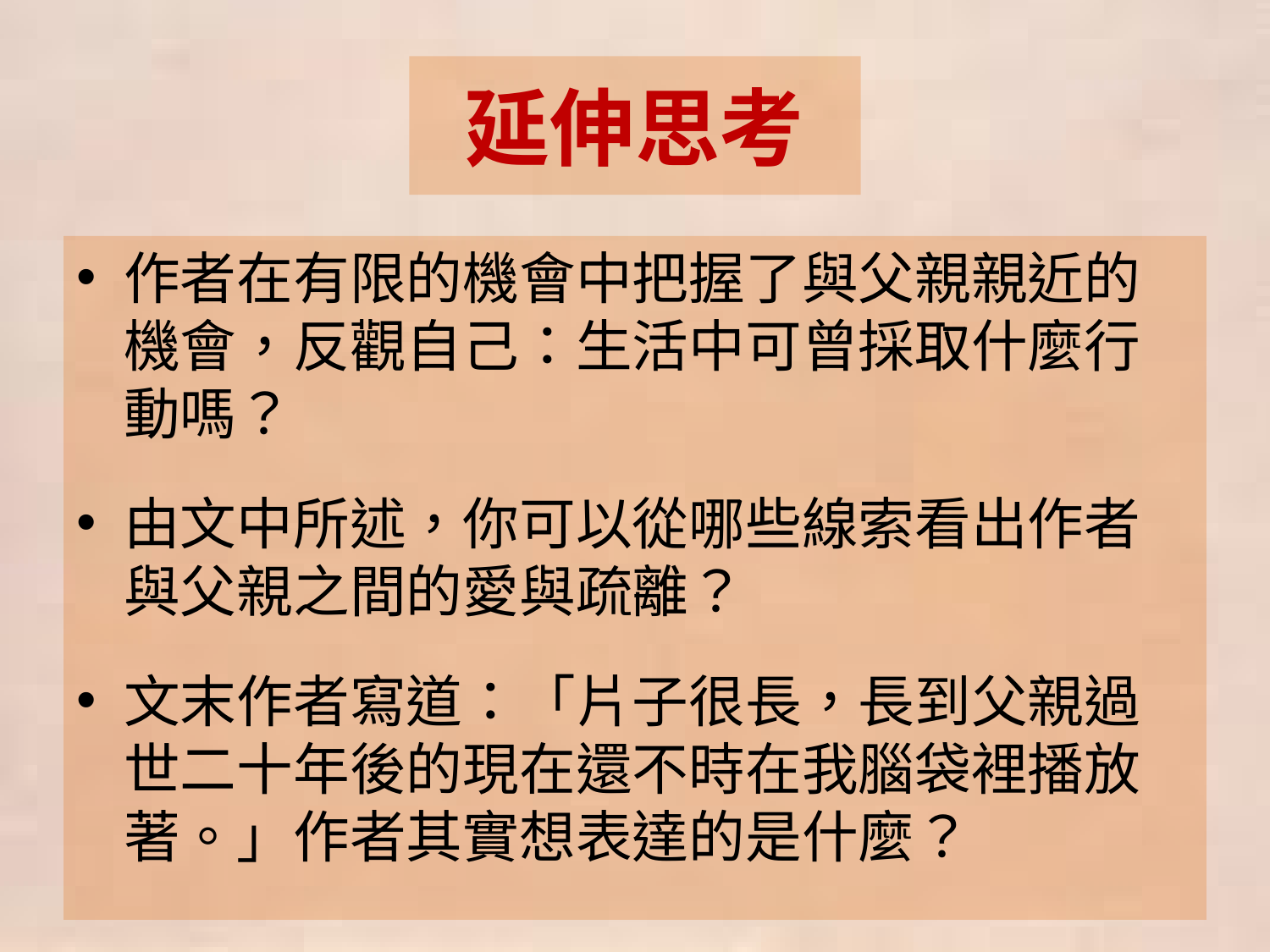

# 延伸思考
作者在有限的機會中把握了與父親親近的機會，反觀自己：生活中可曾採取什麼行動嗎？
由文中所述，你可以從哪些線索看出作者與父親之間的愛與疏離？
文末作者寫道：「片子很長，長到父親過世二十年後的現在還不時在我腦袋裡播放著。」作者其實想表達的是什麼？